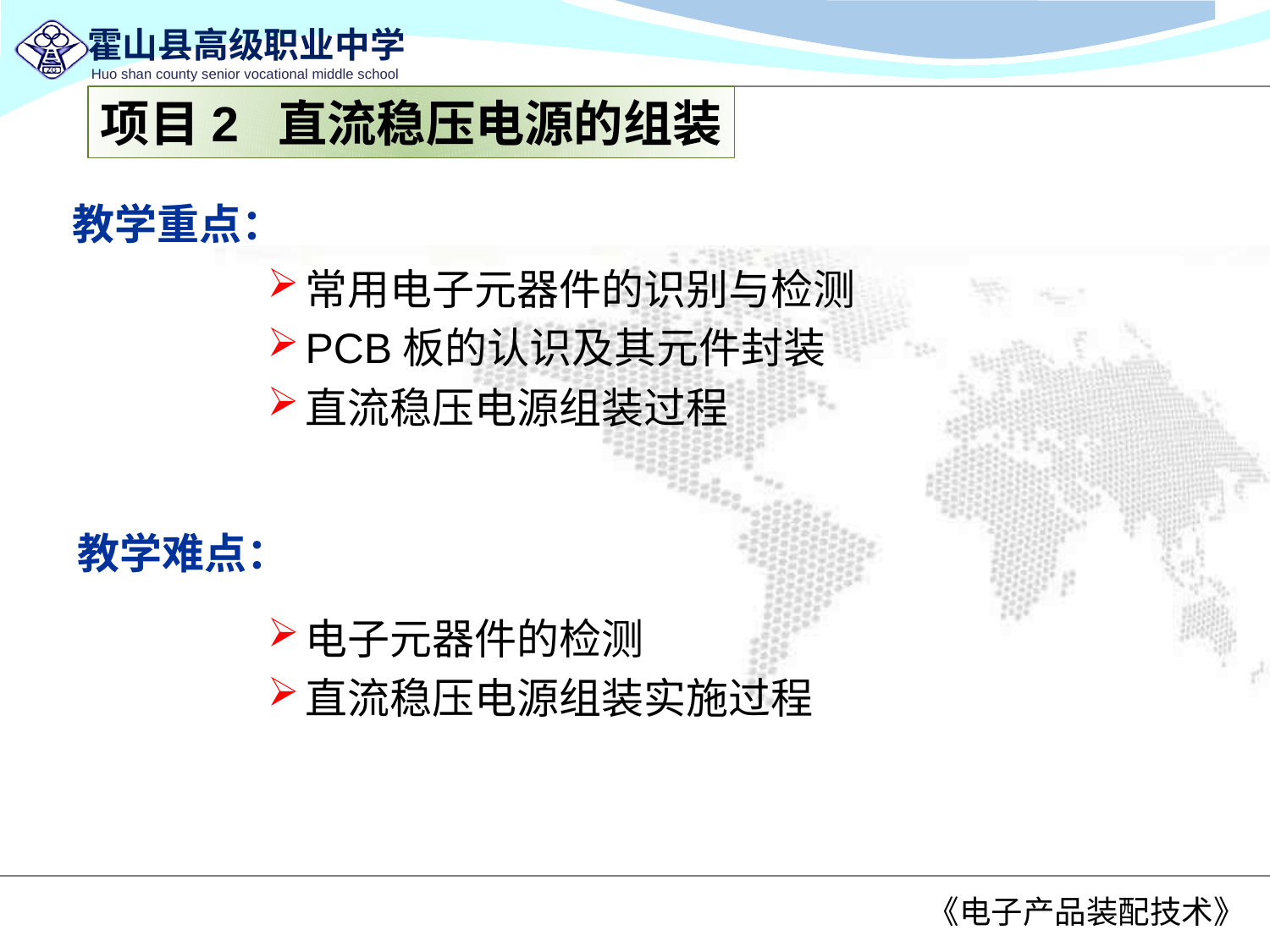

项目2  直流稳压电源的组装
教学重点：
常用电子元器件的识别与检测
PCB板的认识及其元件封装
直流稳压电源组装过程

教学难点：
电子元器件的检测
直流稳压电源组装实施过程